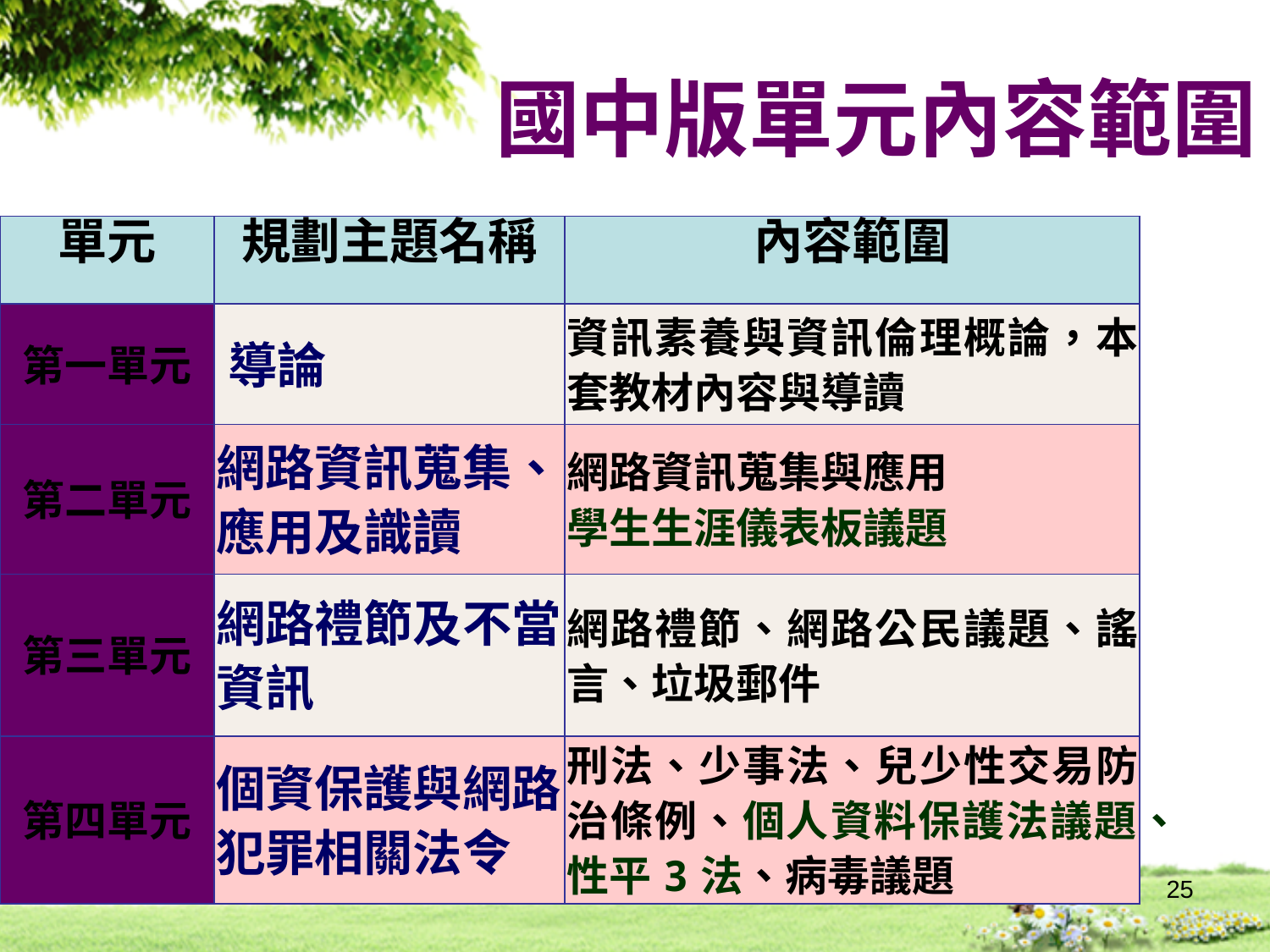

國中版單元內容範圍
| 單元 | 規劃主題名稱 | 內容範圍 |
| --- | --- | --- |
| 第一單元 | 導論 | 資訊素養與資訊倫理概論，本套教材內容與導讀 |
| 第二單元 | 網路資訊蒐集、應用及識讀 | 網路資訊蒐集與應用 學生生涯儀表板議題 |
| 第三單元 | 網路禮節及不當資訊 | 網路禮節、網路公民議題、謠言、垃圾郵件 |
| 第四單元 | 個資保護與網路犯罪相關法令 | 刑法、少事法、兒少性交易防治條例、個人資料保護法議題、性平3法、病毒議題 |
25